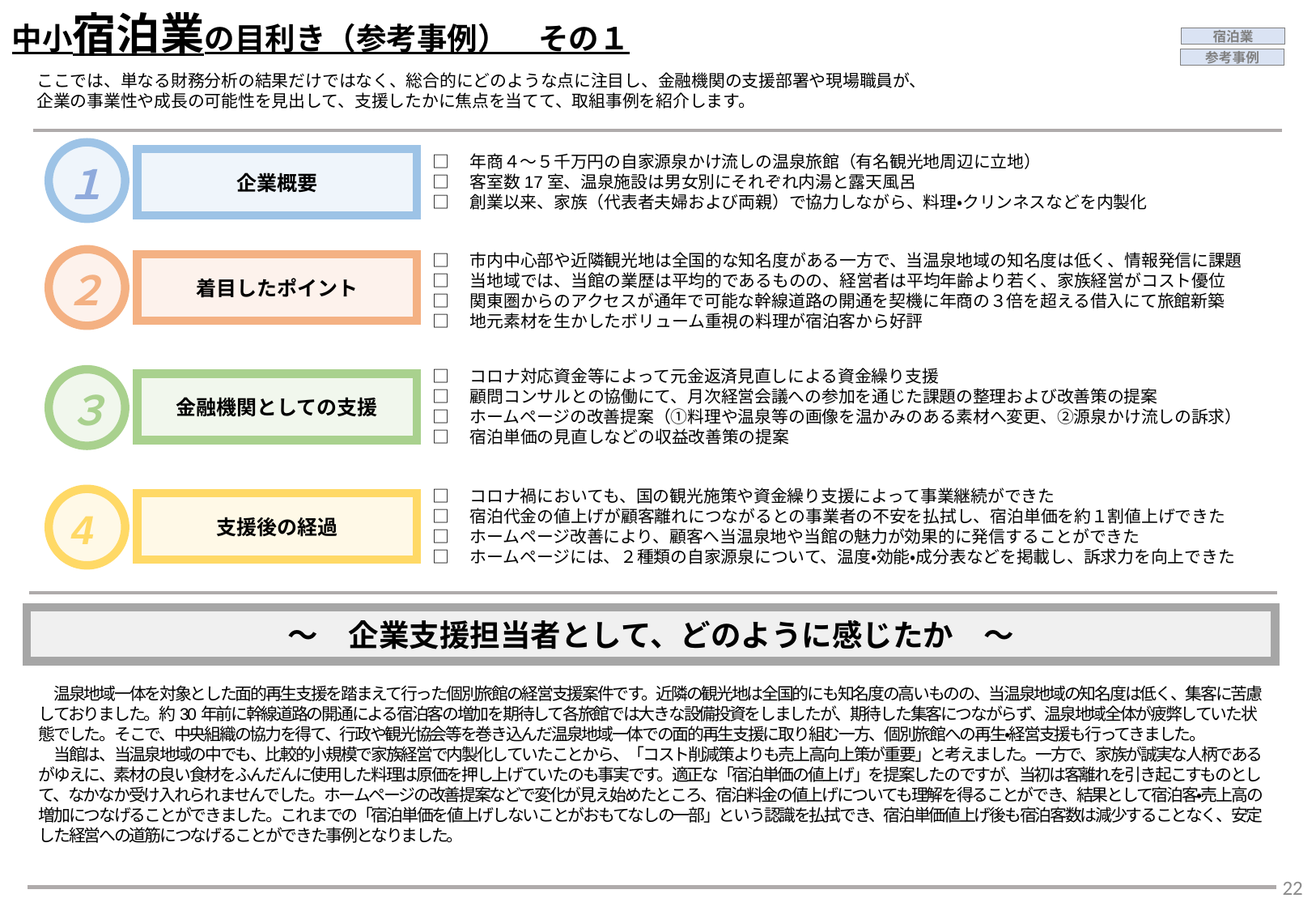

中小宿泊業の目利き（参考事例）　その１
宿泊業
参考事例
ここでは、単なる財務分析の結果だけではなく、総合的にどのような点に注目し、金融機関の支援部署や現場職員が、
企業の事業性や成長の可能性を見出して、支援したかに焦点を当てて、取組事例を紹介します。

１
企業概要
□　年商４～５千万円の自家源泉かけ流しの温泉旅館（有名観光地周辺に立地）
□　客室数17室、温泉施設は男女別にそれぞれ内湯と露天風呂
□　創業以来、家族（代表者夫婦および両親）で協力しながら、料理・クリンネスなどを内製化
□　市内中心部や近隣観光地は全国的な知名度がある一方で、当温泉地域の知名度は低く、情報発信に課題
□　当地域では、当館の業歴は平均的であるものの、経営者は平均年齢より若く、家族経営がコスト優位
□　関東圏からのアクセスが通年で可能な幹線道路の開通を契機に年商の３倍を超える借入にて旅館新築
□　地元素材を生かしたボリューム重視の料理が宿泊客から好評

着目したポイント
２
□　コロナ対応資金等によって元金返済見直しによる資金繰り支援
□　顧問コンサルとの協働にて、月次経営会議への参加を通じた課題の整理および改善策の提案
□　ホームページの改善提案（①料理や温泉等の画像を温かみのある素材へ変更、②源泉かけ流しの訴求）
□　宿泊単価の見直しなどの収益改善策の提案

金融機関としての支援
３
□　コロナ禍においても、国の観光施策や資金繰り支援によって事業継続ができた
□　宿泊代金の値上げが顧客離れにつながるとの事業者の不安を払拭し、宿泊単価を約１割値上げできた
□　ホームページ改善により、顧客へ当温泉地や当館の魅力が効果的に発信することができた
□　ホームページには、２種類の自家源泉について、温度・効能・成分表などを掲載し、訴求力を向上できた

支援後の経過
4
～　企業支援担当者として、どのように感じたか　～
　温泉地域一体を対象とした面的再生支援を踏まえて行った個別旅館の経営支援案件です。近隣の観光地は全国的にも知名度の高いものの、当温泉地域の知名度は低く、集客に苦慮しておりました。約30年前に幹線道路の開通による宿泊客の増加を期待して各旅館では大きな設備投資をしましたが、期待した集客につながらず、温泉地域全体が疲弊していた状態でした。そこで、中央組織の協力を得て、行政や観光協会等を巻き込んだ温泉地域一体での面的再生支援に取り組む一方、個別旅館への再生・経営支援も行ってきました。
　当館は、当温泉地域の中でも、比較的小規模で家族経営で内製化していたことから、「コスト削減策よりも売上高向上策が重要」と考えました。一方で、家族が誠実な人柄であるがゆえに、素材の良い食材をふんだんに使用した料理は原価を押し上げていたのも事実です。適正な「宿泊単価の値上げ」を提案したのですが、当初は客離れを引き起こすものとして、なかなか受け入れられませんでした。ホームページの改善提案などで変化が見え始めたところ、宿泊料金の値上げについても理解を得ることができ、結果として宿泊客・売上高の増加につなげることができました。これまでの「宿泊単価を値上げしないことがおもてなしの一部」という認識を払拭でき、宿泊単価値上げ後も宿泊客数は減少することなく、安定した経営への道筋につなげることができた事例となりました。
22